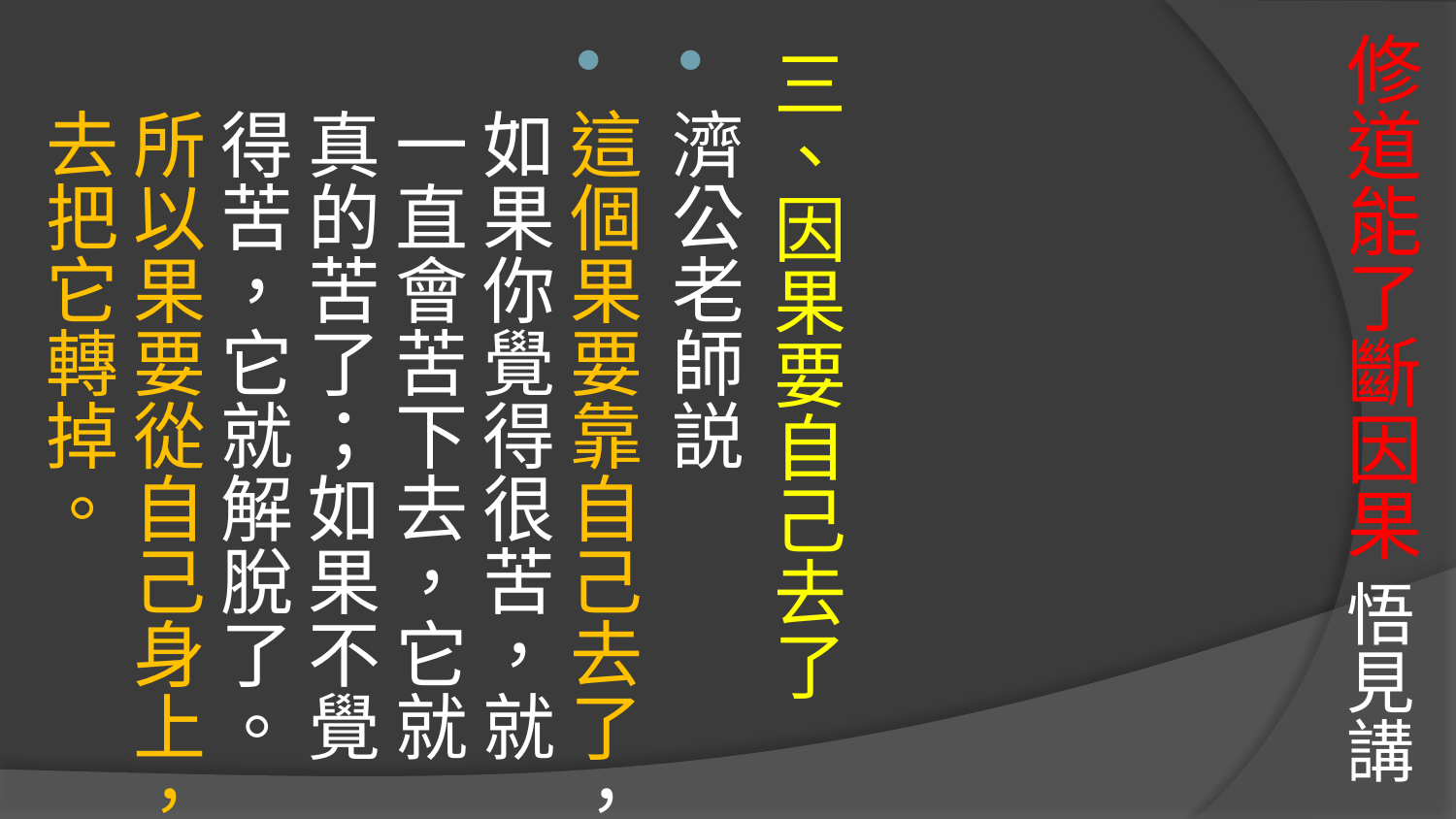

# 修道能了斷因果 悟見講
三、因果要自己去了
濟公老師説
這個果要靠自己去了，如果你覺得很苦，就一直會苦下去，它就真的苦了；如果不覺得苦，它就解脫了。所以果要從自己身上，去把它轉掉。